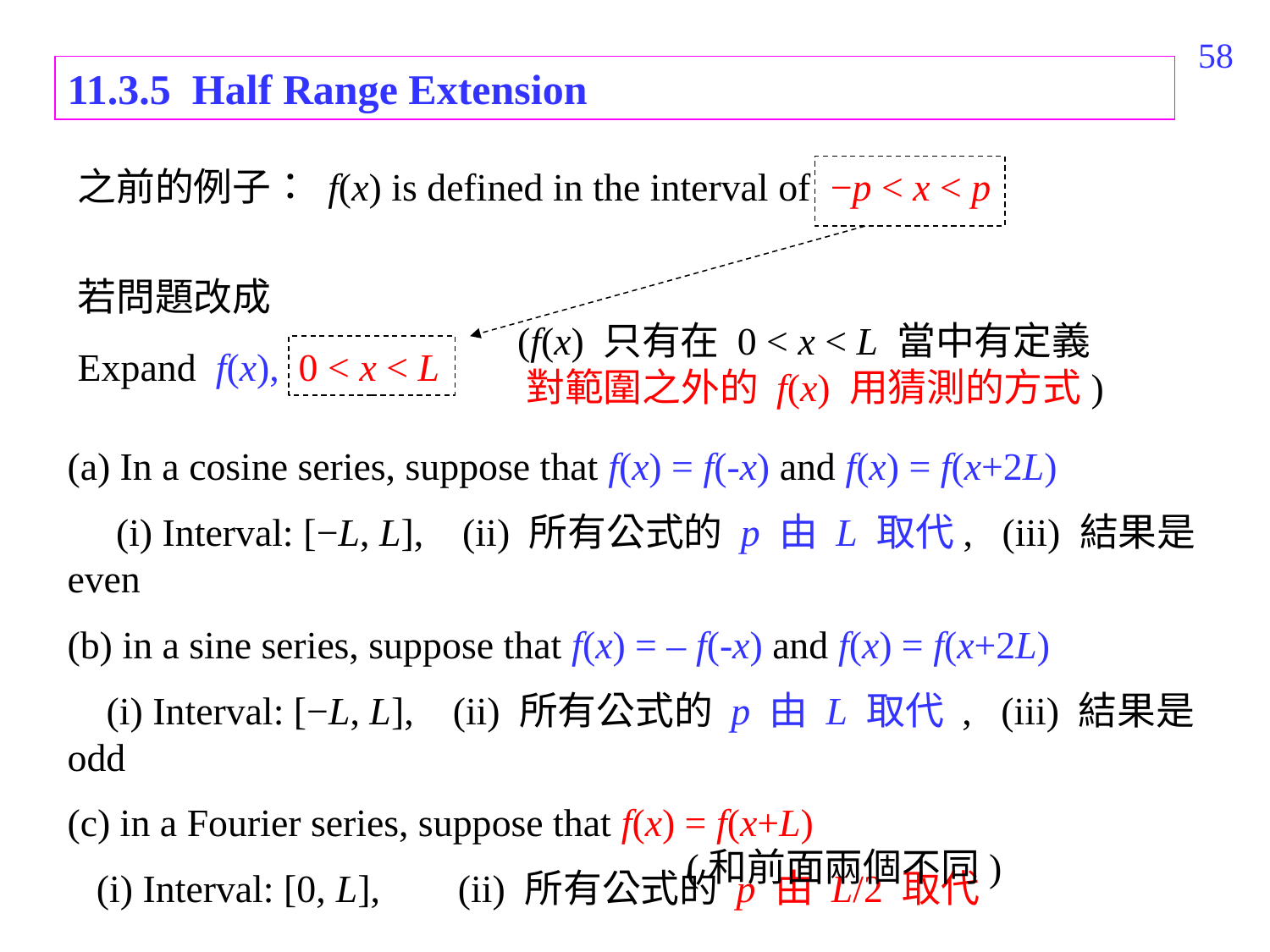

58
11.3.5  Half Range Extension
之前的例子： f(x) is defined in the interval of  −p < x < p

若問題改成
(f(x) 只有在 0 < x < L 當中有定義
 對範圍之外的 f(x) 用猜測的方式)
Expand  f(x),  0 < x < L

(a) In a cosine series, suppose that f(x) = f(-x) and f(x) = f(x+2L)
     (i) Interval: [−L, L],    (ii) 所有公式的 p 由 L 取代,   (iii) 結果是 even
(b) in a sine series, suppose that f(x) = – f(-x) and f(x) = f(x+2L)
    (i) Interval: [−L, L],    (ii) 所有公式的 p 由 L 取代 ,   (iii) 結果是 odd
(c) in a Fourier series, suppose that f(x) = f(x+L)
   (i) Interval: [0, L],        (ii) 所有公式的 p 由 L/2 取代
(和前面兩個不同)